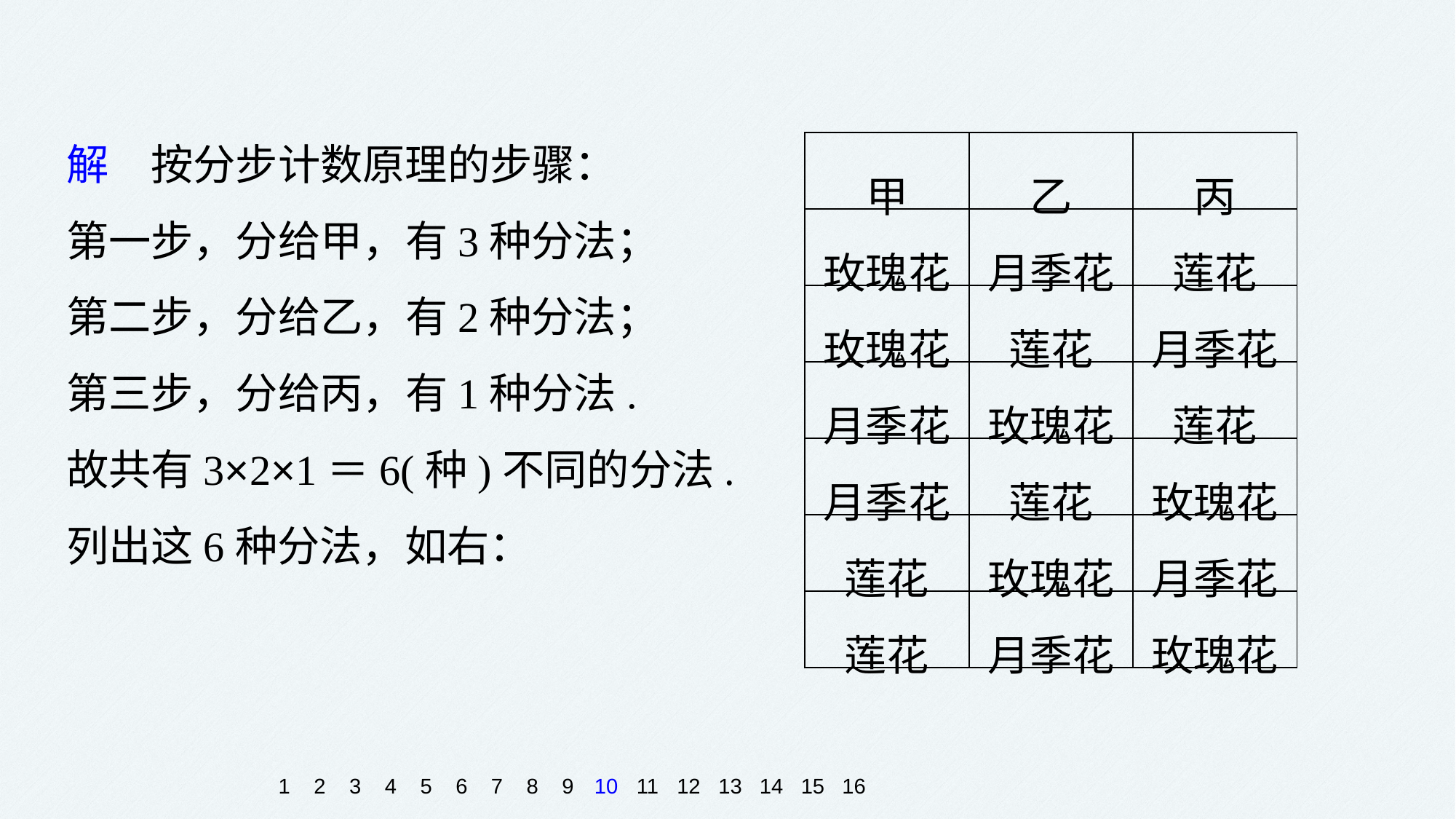

解　按分步计数原理的步骤：
第一步，分给甲，有3种分法；
第二步，分给乙，有2种分法；
第三步，分给丙，有1种分法.
故共有3×2×1＝6(种)不同的分法.
列出这6种分法，如右：
| 甲 | 乙 | 丙 |
| --- | --- | --- |
| 玫瑰花 | 月季花 | 莲花 |
| 玫瑰花 | 莲花 | 月季花 |
| 月季花 | 玫瑰花 | 莲花 |
| 月季花 | 莲花 | 玫瑰花 |
| 莲花 | 玫瑰花 | 月季花 |
| 莲花 | 月季花 | 玫瑰花 |
1
2
3
4
5
6
7
8
9
10
11
12
13
14
15
16